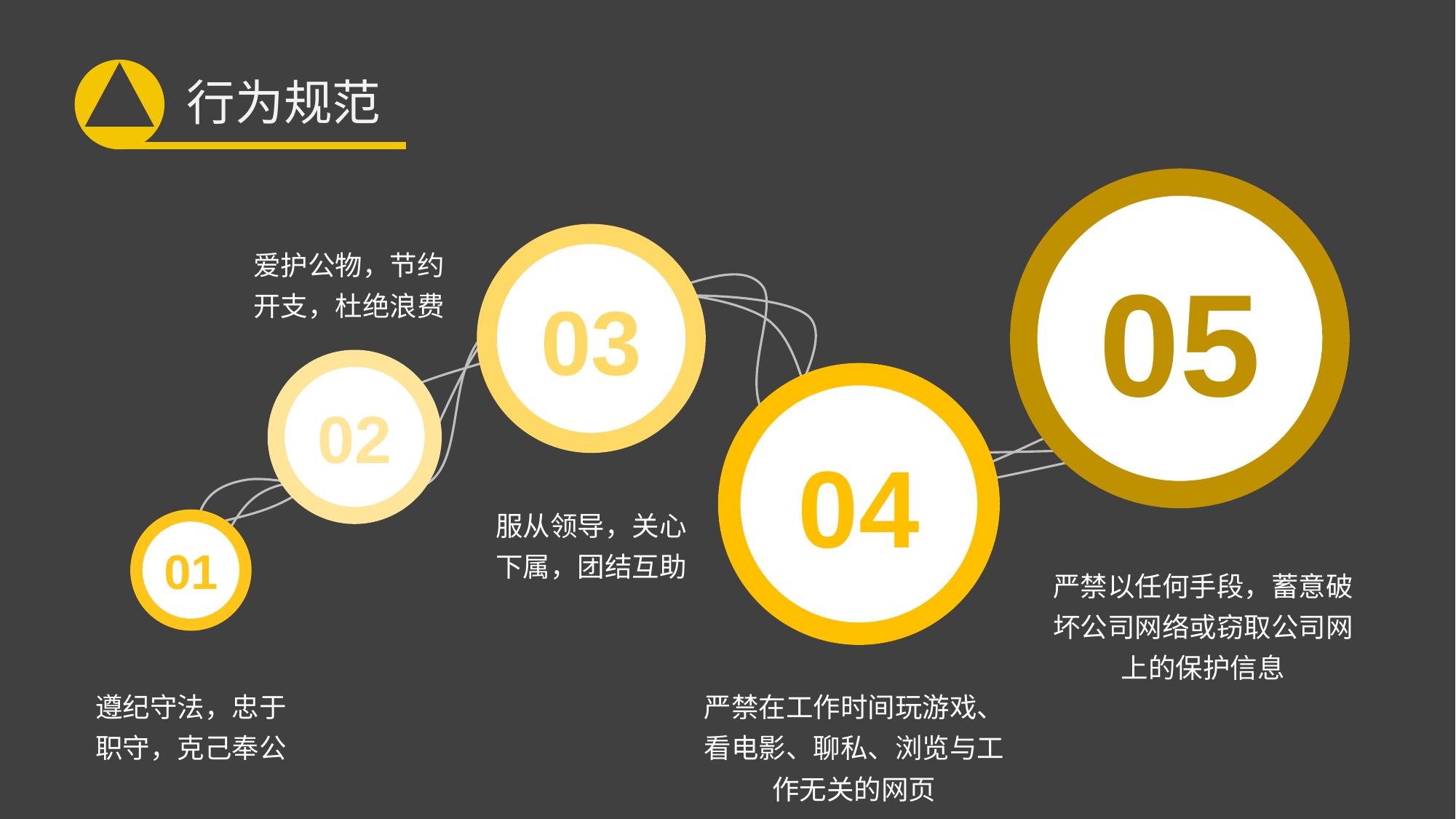

行为规范
05
03
爱护公物，节约开支，杜绝浪费

02
04
服从领导，关心下属，团结互助
01
严禁以任何手段，蓄意破坏公司网络或窃取公司网上的保护信息
遵纪守法，忠于职守，克己奉公
严禁在工作时间玩游戏、看电影、聊私、浏览与工作无关的网页